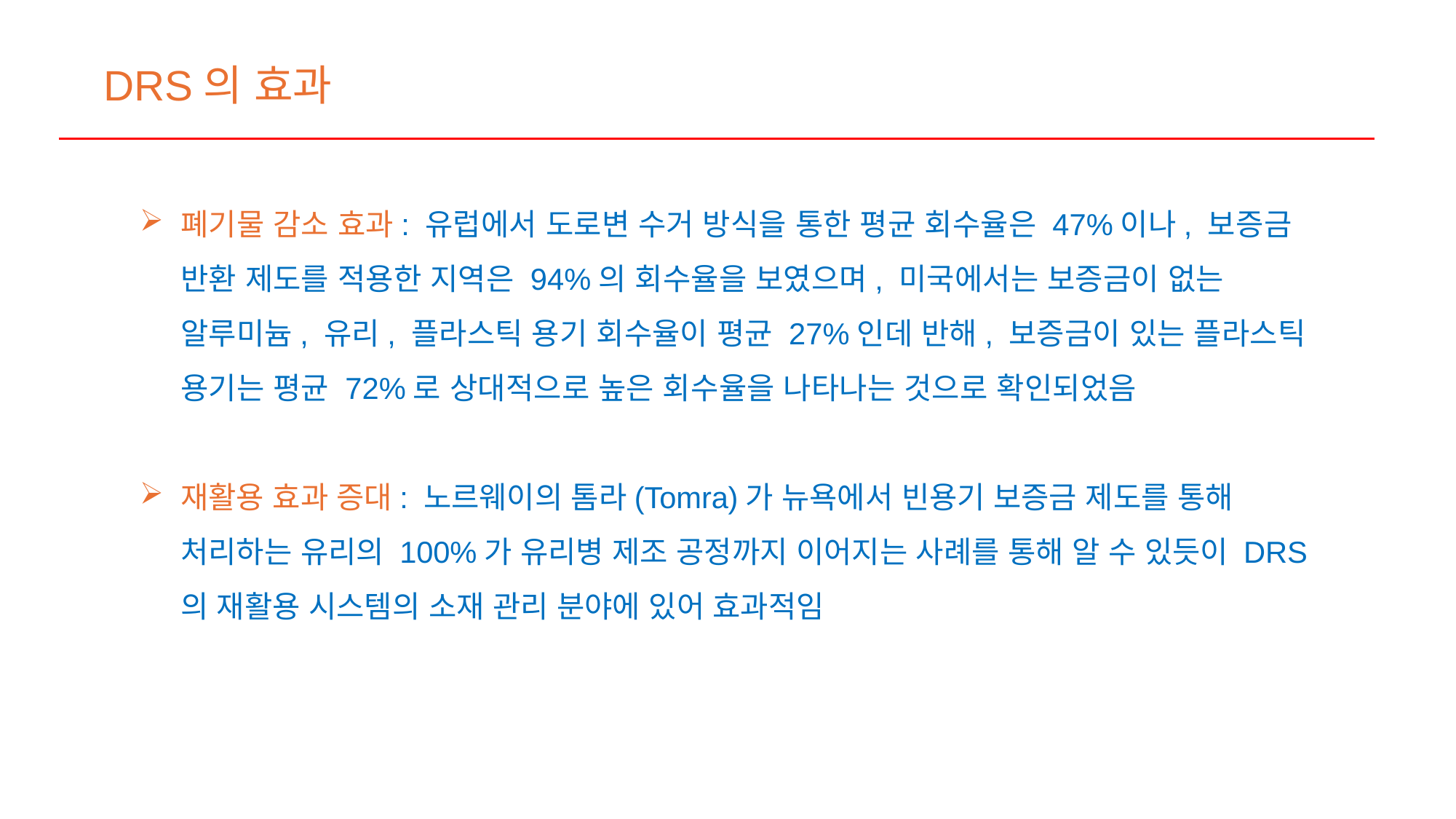

DRS의 효과
폐기물 감소 효과: 유럽에서 도로변 수거 방식을 통한 평균 회수율은 47%이나, 보증금 반환 제도를 적용한 지역은 94%의 회수율을 보였으며, 미국에서는 보증금이 없는 알루미늄, 유리, 플라스틱 용기 회수율이 평균 27%인데 반해, 보증금이 있는 플라스틱 용기는 평균 72%로 상대적으로 높은 회수율을 나타나는 것으로 확인되었음

재활용 효과 증대: 노르웨이의 톰라(Tomra)가 뉴욕에서 빈용기 보증금 제도를 통해 처리하는 유리의 100%가 유리병 제조 공정까지 이어지는 사례를 통해 알 수 있듯이 DRS의 재활용 시스템의 소재 관리 분야에 있어 효과적임